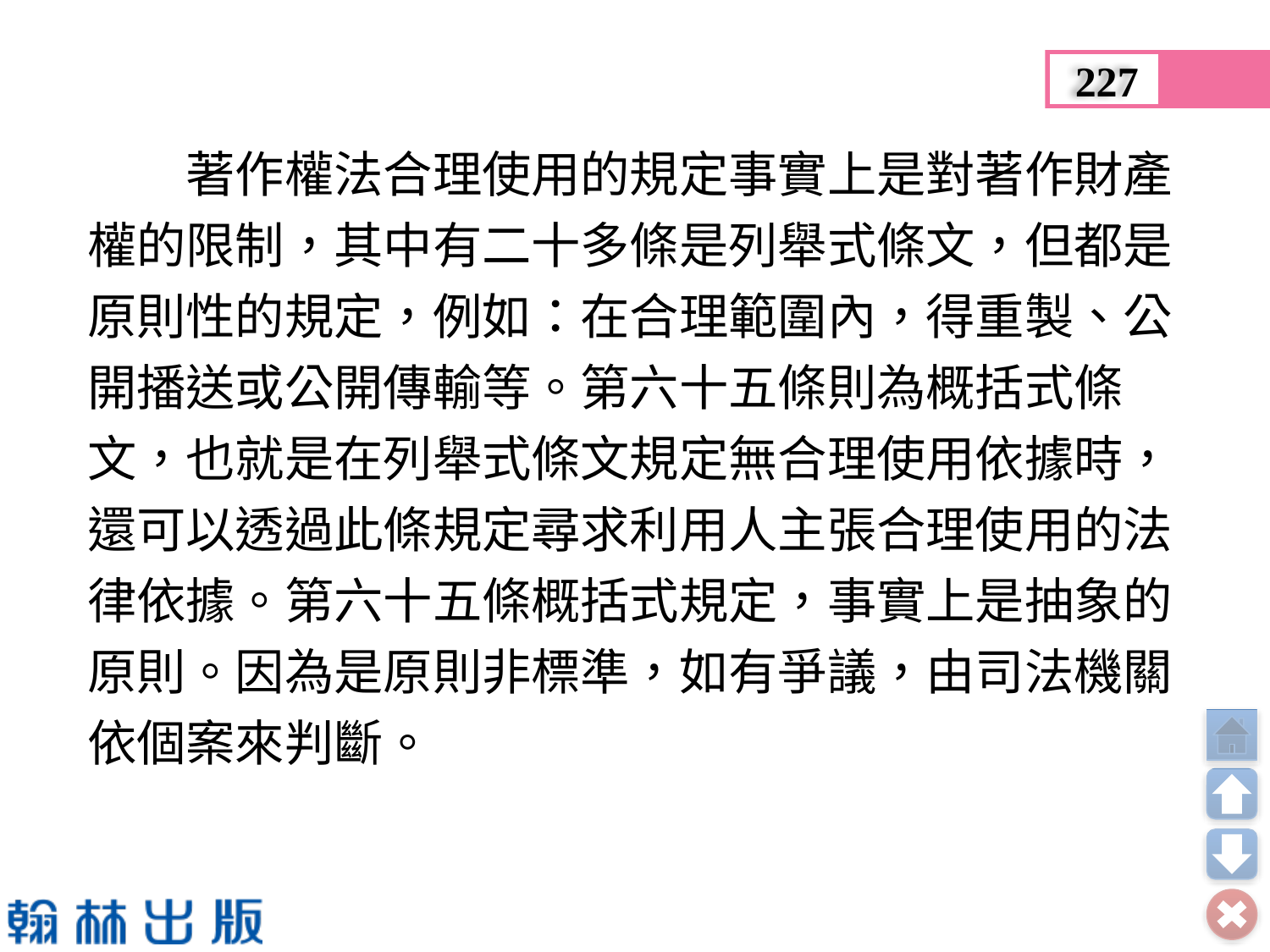

227
　　著作權法合理使用的規定事實上是對著作財產權的限制，其中有二十多條是列舉式條文，但都是原則性的規定，例如：在合理範圍內，得重製、公開播送或公開傳輸等。第六十五條則為概括式條文，也就是在列舉式條文規定無合理使用依據時，還可以透過此條規定尋求利用人主張合理使用的法律依據。第六十五條概括式規定，事實上是抽象的原則。因為是原則非標準，如有爭議，由司法機關依個案來判斷。